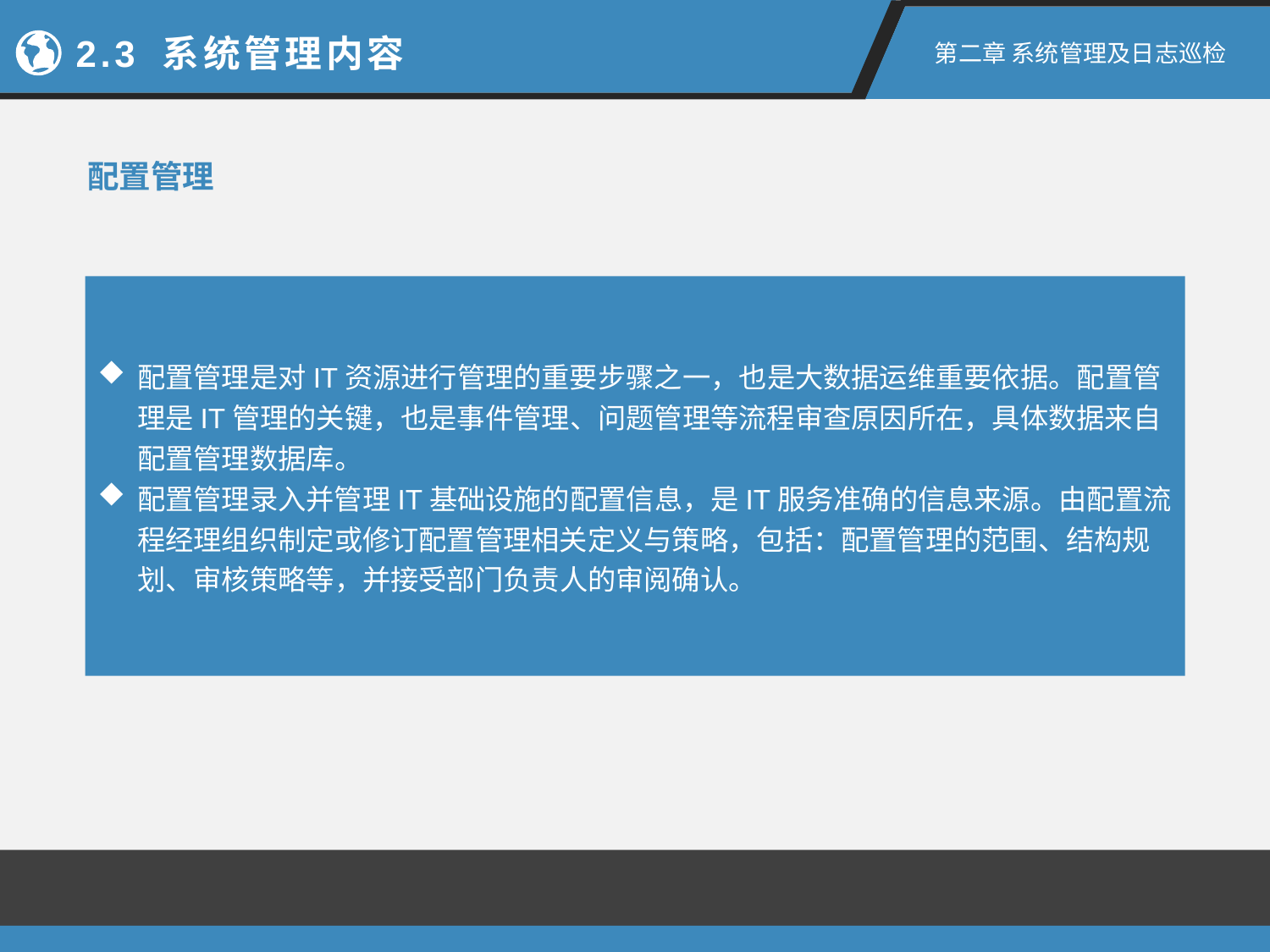

2.3 系统管理内容

第二章 系统管理及日志巡检
配置管理
配置管理是对IT资源进行管理的重要步骤之一，也是大数据运维重要依据。配置管理是IT管理的关键，也是事件管理、问题管理等流程审查原因所在，具体数据来自配置管理数据库。
配置管理录入并管理IT基础设施的配置信息，是IT服务准确的信息来源。由配置流程经理组织制定或修订配置管理相关定义与策略，包括：配置管理的范围、结构规划、审核策略等，并接受部门负责人的审阅确认。